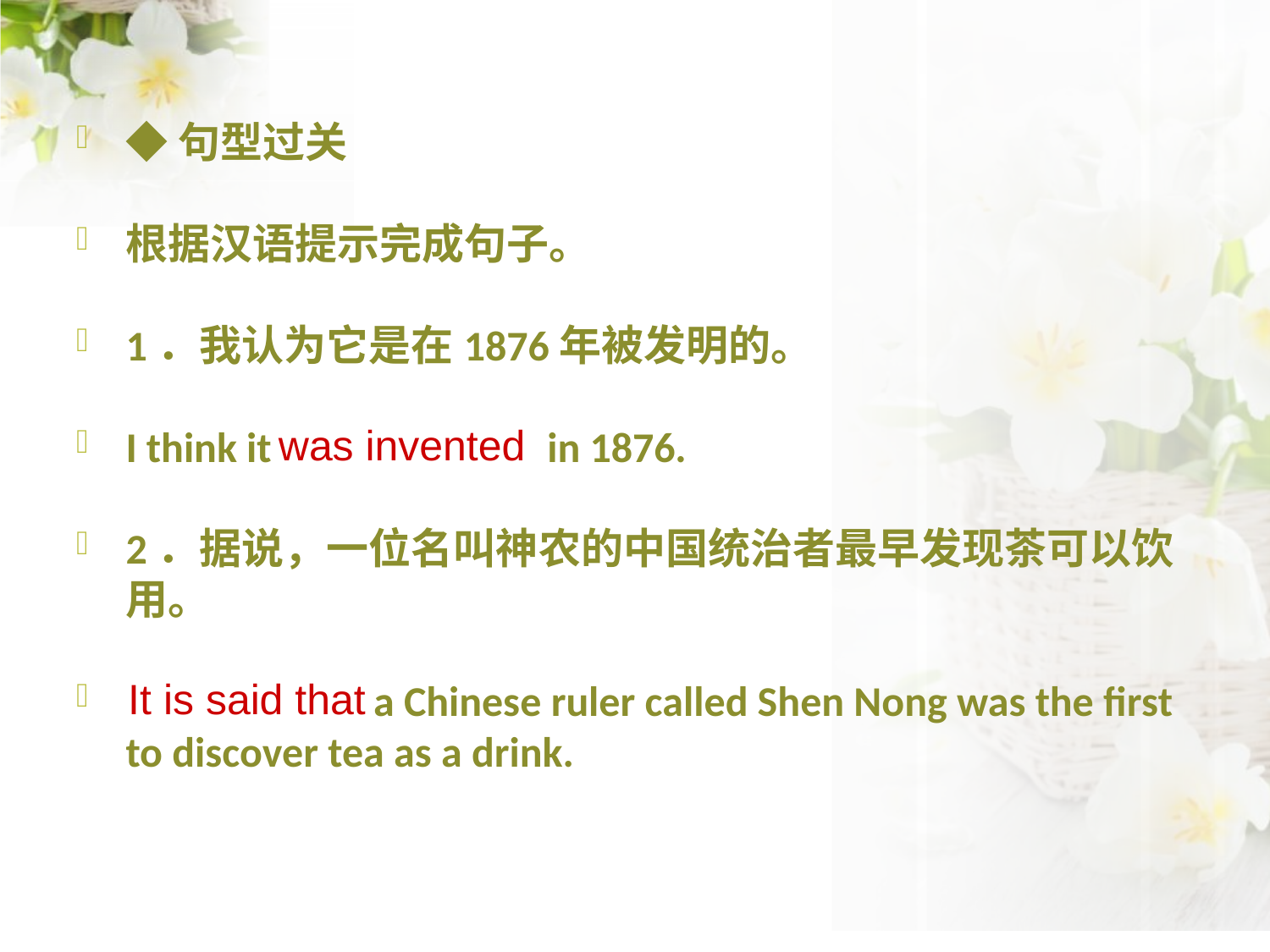

◆句型过关

根据汉语提示完成句子。

1．我认为它是在1876年被发明的。

I think it                             in 1876.

2．据说，一位名叫神农的中国统治者最早发现茶可以饮用。

                          a Chinese ruler called Shen Nong was the first to discover tea as a drink.
was invented
It is said that